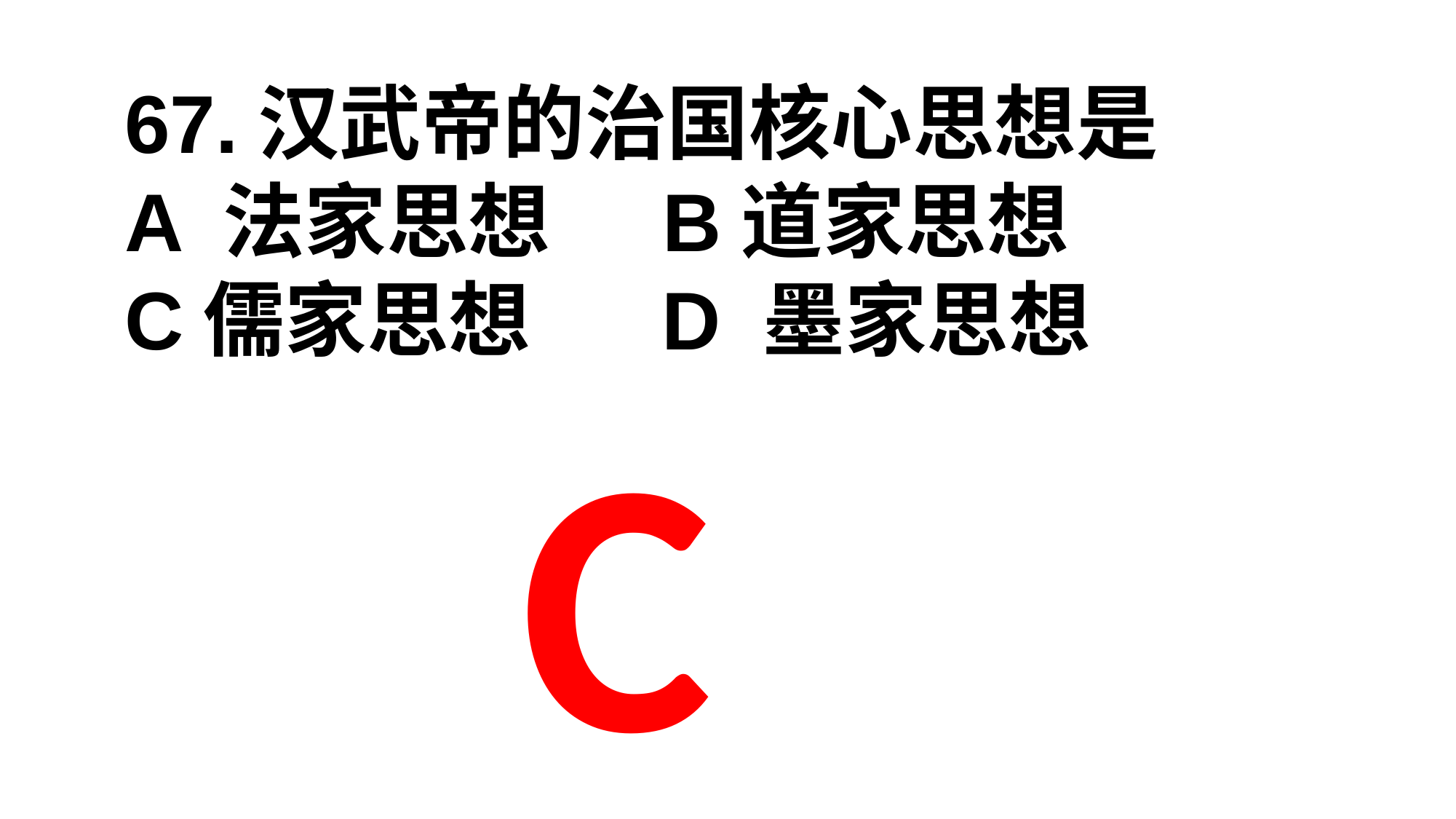

67.汉武帝的治国核心思想是
A 法家思想     B道家思想
C儒家思想      D 墨家思想
C